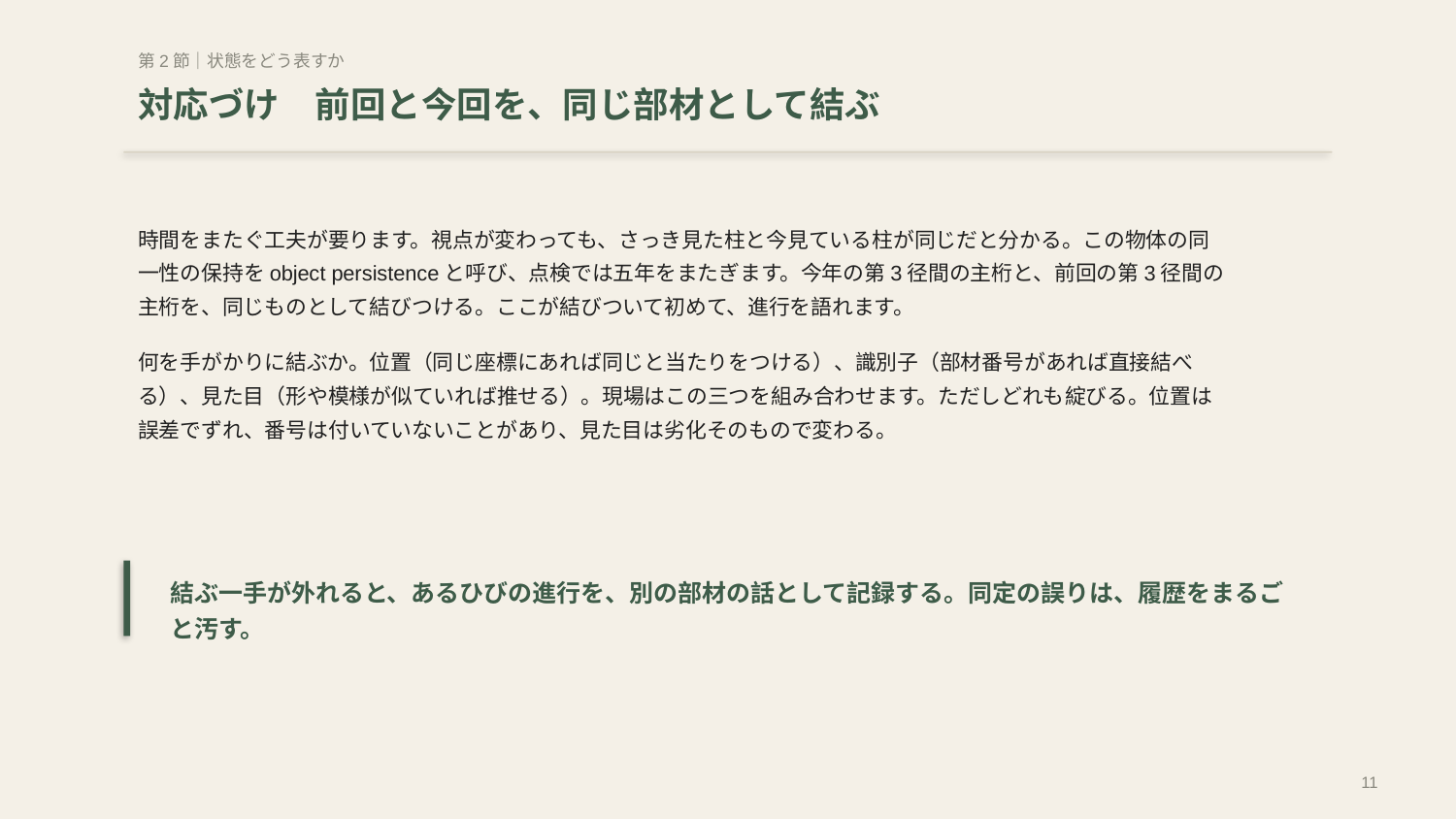

第2節｜状態をどう表すか
対応づけ　前回と今回を、同じ部材として結ぶ

時間をまたぐ工夫が要ります。視点が変わっても、さっき見た柱と今見ている柱が同じだと分かる。この物体の同一性の保持をobject persistenceと呼び、点検では五年をまたぎます。今年の第3径間の主桁と、前回の第3径間の主桁を、同じものとして結びつける。ここが結びついて初めて、進行を語れます。
何を手がかりに結ぶか。位置（同じ座標にあれば同じと当たりをつける）、識別子（部材番号があれば直接結べる）、見た目（形や模様が似ていれば推せる）。現場はこの三つを組み合わせます。ただしどれも綻びる。位置は誤差でずれ、番号は付いていないことがあり、見た目は劣化そのもので変わる。

結ぶ一手が外れると、あるひびの進行を、別の部材の話として記録する。同定の誤りは、履歴をまるごと汚す。
11